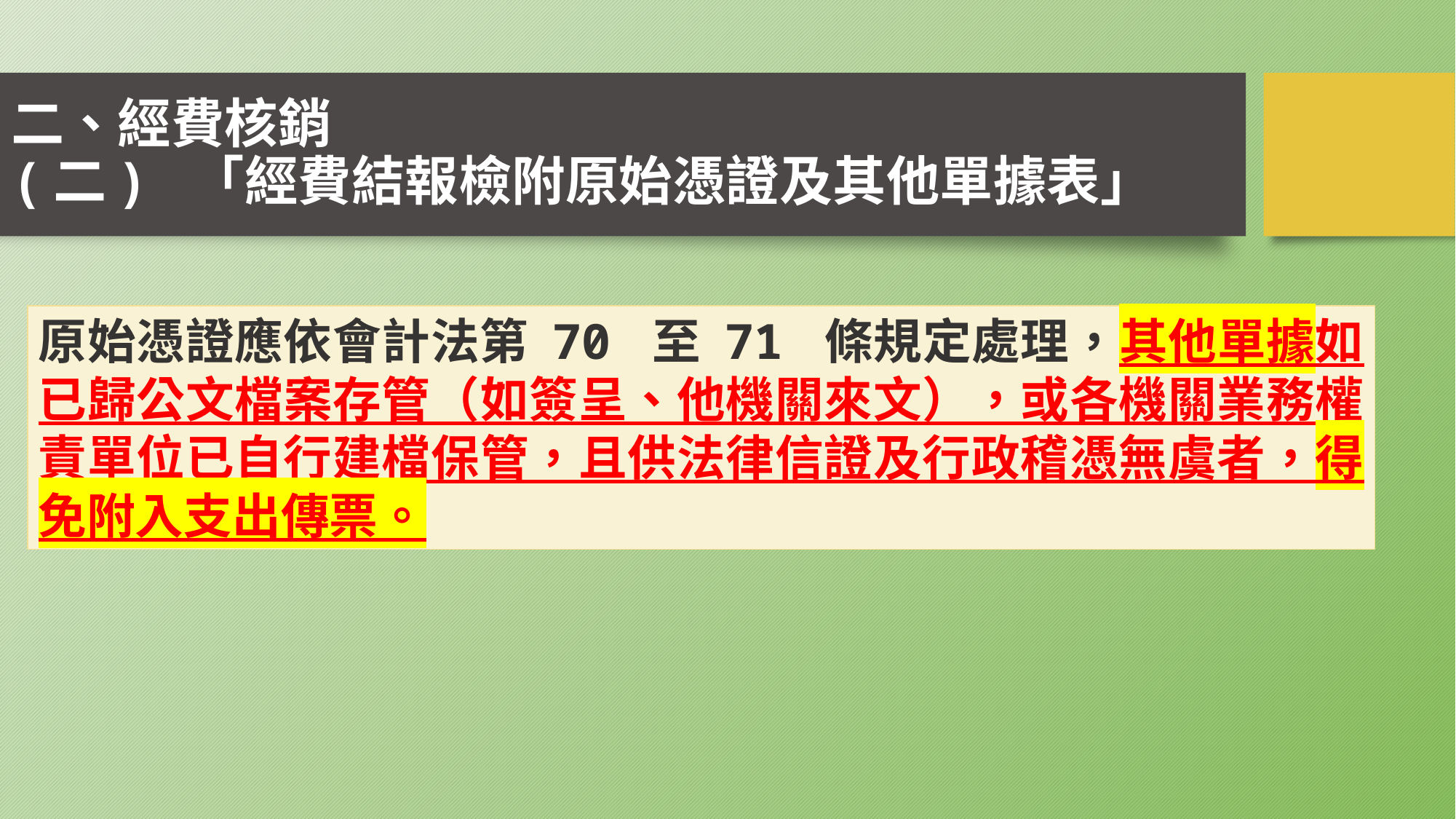

# 二、經費核銷 (二) 「經費結報檢附原始憑證及其他單據表」
原始憑證應依會計法第 70 至 71 條規定處理，其他單據如已歸公文檔案存管（如簽呈、他機關來文），或各機關業務權責單位已自行建檔保管，且供法律信證及行政稽憑無虞者，得免附入支出傳票。